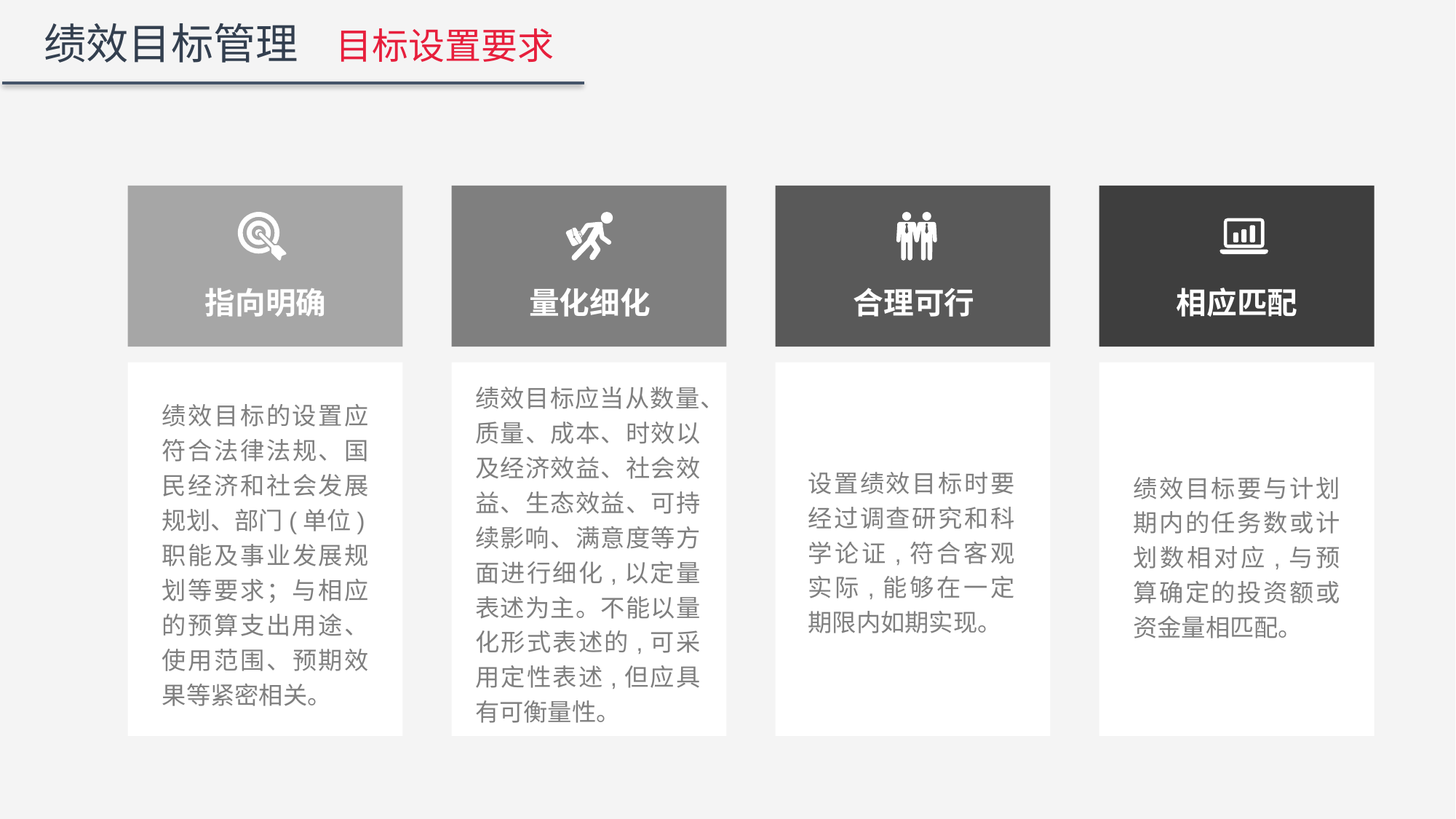

绩效目标管理    目标设置要求

指向明确

量化细化

合理可行

相应匹配

绩效目标的设置应符合法律法规、国民经济和社会发展规划、部门(单位)职能及事业发展规划等要求；与相应的预算支出用途、使用范围、预期效果等紧密相关。

绩效目标应当从数量、质量、成本、时效以及经济效益、社会效益、生态效益、可持续影响、满意度等方面进行细化,以定量表述为主。不能以量化形式表述的,可采用定性表述,但应具有可衡量性。

设置绩效目标时要经过调查研究和科学论证,符合客观实际,能够在一定期限内如期实现。

绩效目标要与计划期内的任务数或计划数相对应,与预算确定的投资额或资金量相匹配。